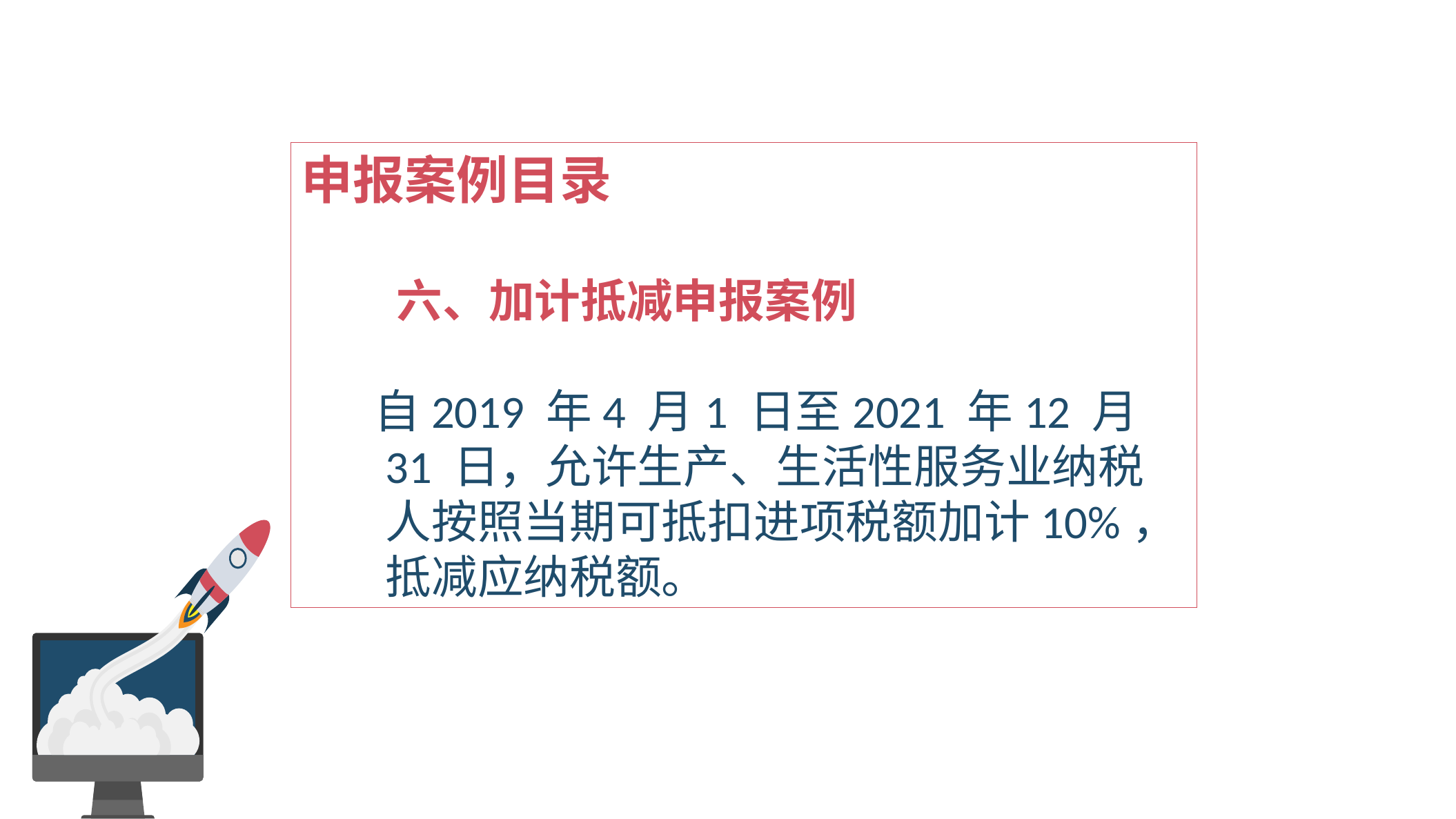

申报案例目录

        六、加计抵减申报案例

      自2019 年4 月1 日至2021 年12 月31 日，允许生产、生活性服务业纳税人按照当期可抵扣进项税额加计10%，抵减应纳税额。